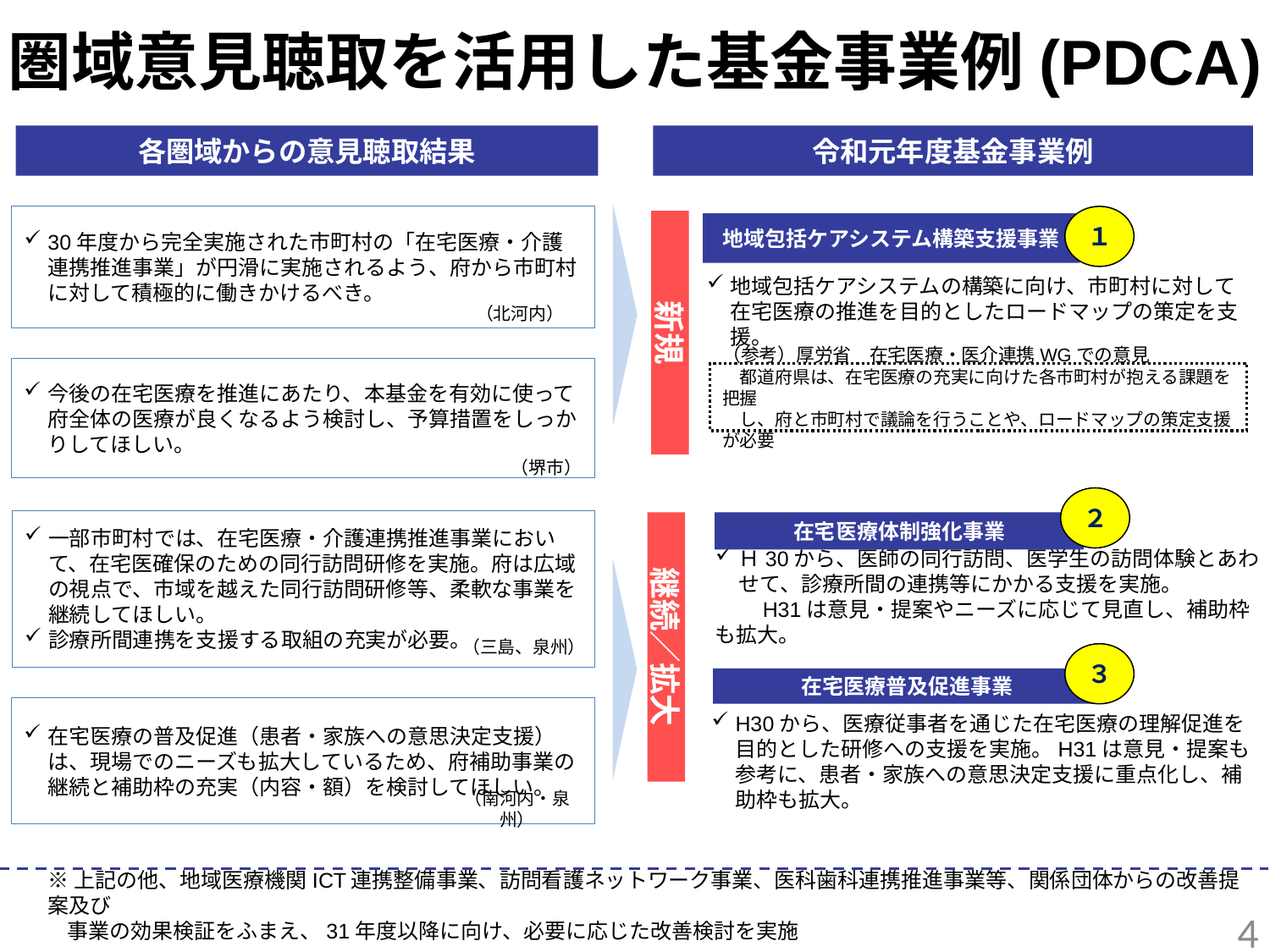

圏域意見聴取を活用した基金事業例(PDCA)
各圏域からの意見聴取結果
令和元年度基金事業例

30年度から完全実施された市町村の「在宅医療・介護連携推進事業」が円滑に実施されるよう、府から市町村に対して積極的に働きかけるべき。
１
新規
地域包括ケアシステム構築支援事業
地域包括ケアシステムの構築に向け、市町村に対して在宅医療の推進を目的としたロードマップの策定を支援。
（北河内）
今後の在宅医療を推進にあたり、本基金を有効に使って府全体の医療が良くなるよう検討し、予算措置をしっかりしてほしい。
（参考）厚労省　在宅医療・医介連携WGでの意見
　都道府県は、在宅医療の充実に向けた各市町村が抱える課題を把握
　し、府と市町村で議論を行うことや、ロードマップの策定支援が必要
（堺市）
２
一部市町村では、在宅医療・介護連携推進事業において、在宅医確保のための同行訪問研修を実施。府は広域の視点で、市域を越えた同行訪問研修等、柔軟な事業を継続してほしい。
診療所間連携を支援する取組の充実が必要。
継続／拡大
在宅医療体制強化事業

Ｈ30から、医師の同行訪問、医学生の訪問体験とあわせて、診療所間の連携等にかかる支援を実施。
　　H31は意見・提案やニーズに応じて見直し、補助枠も拡大。

（三島、泉州）
３
在宅医療普及促進事業
在宅医療の普及促進（患者・家族への意思決定支援）は、現場でのニーズも拡大しているため、府補助事業の継続と補助枠の充実（内容・額）を検討してほしい。

H30から、医療従事者を通じた在宅医療の理解促進を目的とした研修への支援を実施。H31は意見・提案も参考に、患者・家族への意思決定支援に重点化し、補助枠も拡大。
（南河内・泉州）
※上記の他、地域医療機関ICT連携整備事業、訪問看護ネットワーク事業、医科歯科連携推進事業等、関係団体からの改善提案及び
   事業の効果検証をふまえ、31年度以降に向け、必要に応じた改善検討を実施
4